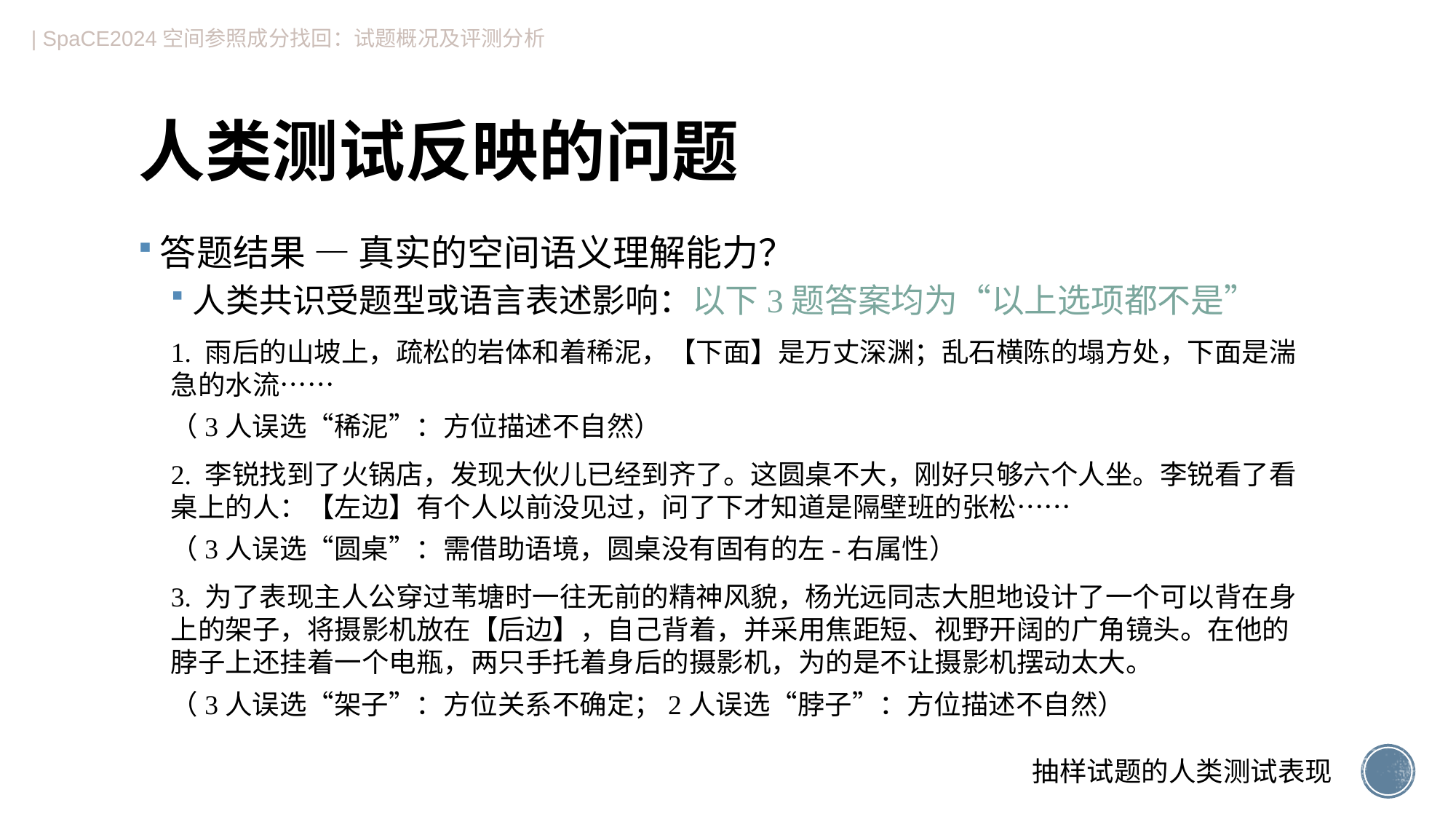

| SpaCE2024空间参照成分找回：试题概况及评测分析
# 人类测试反映的问题
答题结果 — 真实的空间语义理解能力？
人类共识受题型或语言表述影响：以下3题答案均为“以上选项都不是”
1. 雨后的山坡上，疏松的岩体和着稀泥，【下面】是万丈深渊；乱石横陈的塌方处，下面是湍急的水流……
（3人误选“稀泥”：方位描述不自然）
2. 李锐找到了火锅店，发现大伙儿已经到齐了。这圆桌不大，刚好只够六个人坐。李锐看了看桌上的人：【左边】有个人以前没见过，问了下才知道是隔壁班的张松……
（3人误选“圆桌”：需借助语境，圆桌没有固有的左-右属性）
3. 为了表现主人公穿过苇塘时一往无前的精神风貌，杨光远同志大胆地设计了一个可以背在身上的架子，将摄影机放在【后边】，自己背着，并采用焦距短、视野开阔的广角镜头。在他的脖子上还挂着一个电瓶，两只手托着身后的摄影机，为的是不让摄影机摆动太大。
（3人误选“架子”：方位关系不确定；2人误选“脖子”：方位描述不自然）

抽样试题的人类测试表现